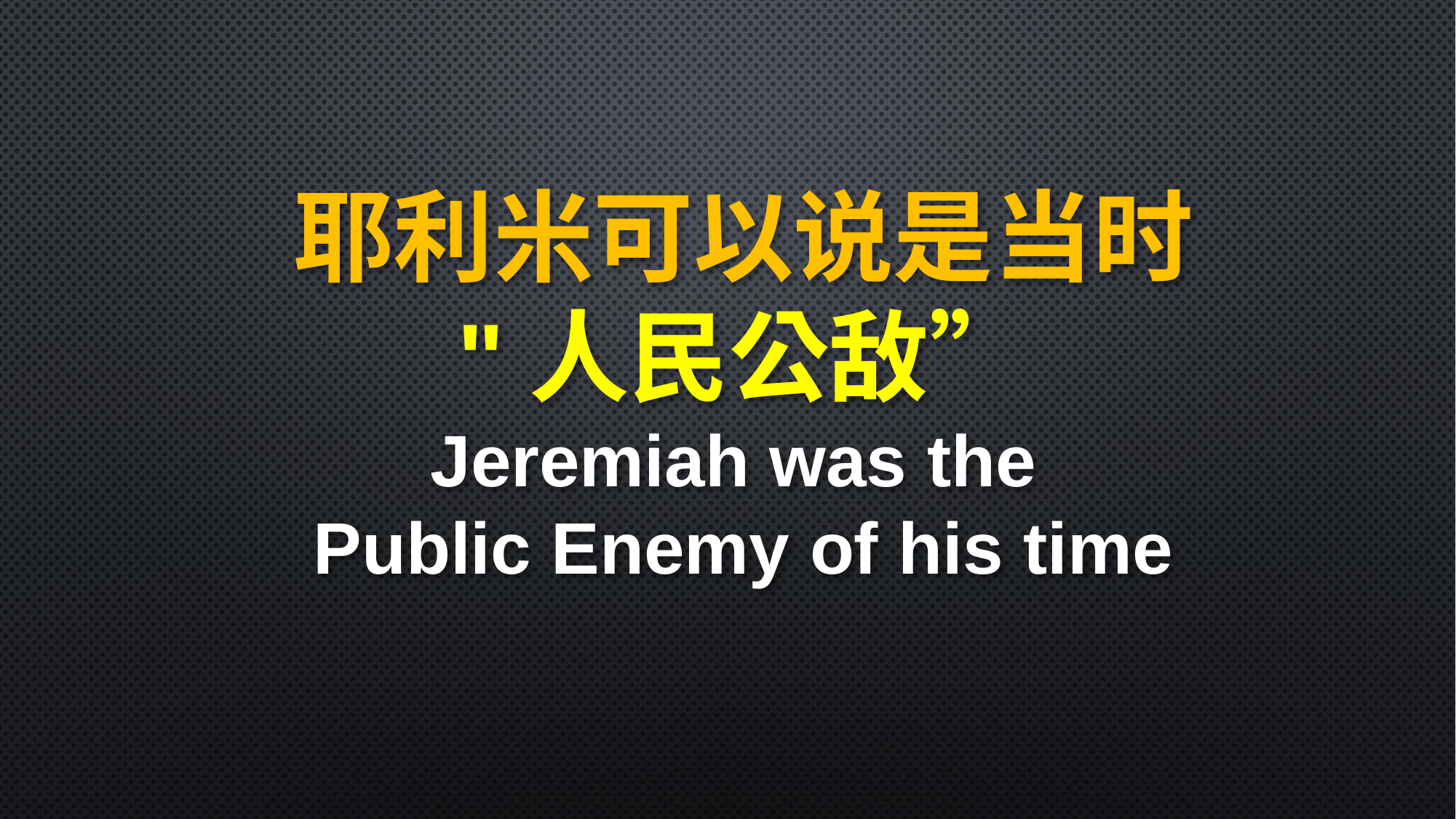

耶利米可以说是当时
"人民公敌”
Jeremiah was the
Public Enemy of his time